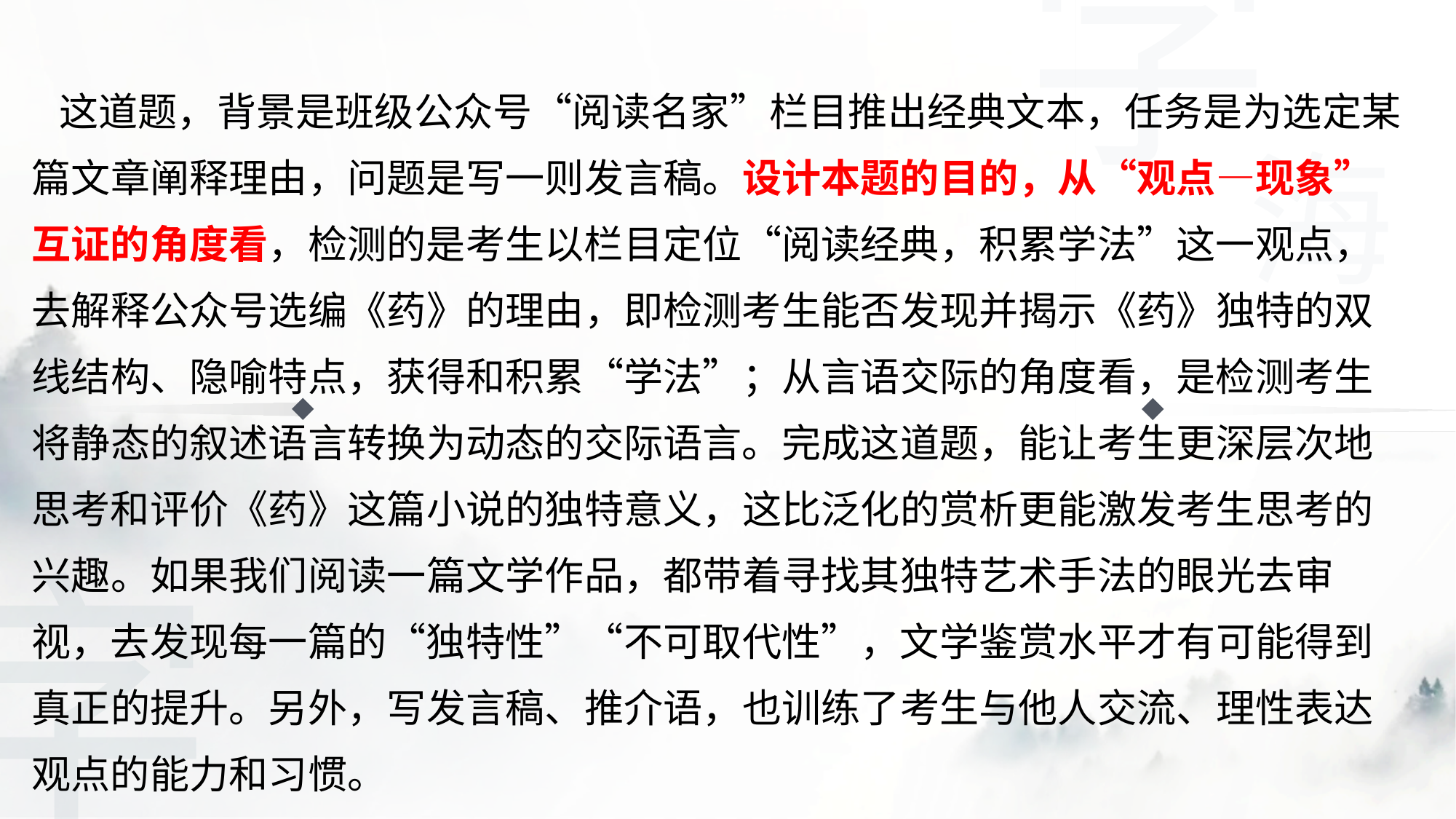

这道题，背景是班级公众号“阅读名家”栏目推出经典文本，任务是为选定某篇文章阐释理由，问题是写一则发言稿。设计本题的目的，从“观点—现象”互证的角度看，检测的是考生以栏目定位“阅读经典，积累学法”这一观点，去解释公众号选编《药》的理由，即检测考生能否发现并揭示《药》独特的双线结构、隐喻特点，获得和积累“学法”；从言语交际的角度看，是检测考生将静态的叙述语言转换为动态的交际语言。完成这道题，能让考生更深层次地思考和评价《药》这篇小说的独特意义，这比泛化的赏析更能激发考生思考的兴趣。如果我们阅读一篇文学作品，都带着寻找其独特艺术手法的眼光去审视，去发现每一篇的“独特性”“不可取代性”，文学鉴赏水平才有可能得到真正的提升。另外，写发言稿、推介语，也训练了考生与他人交流、理性表达观点的能力和习惯。